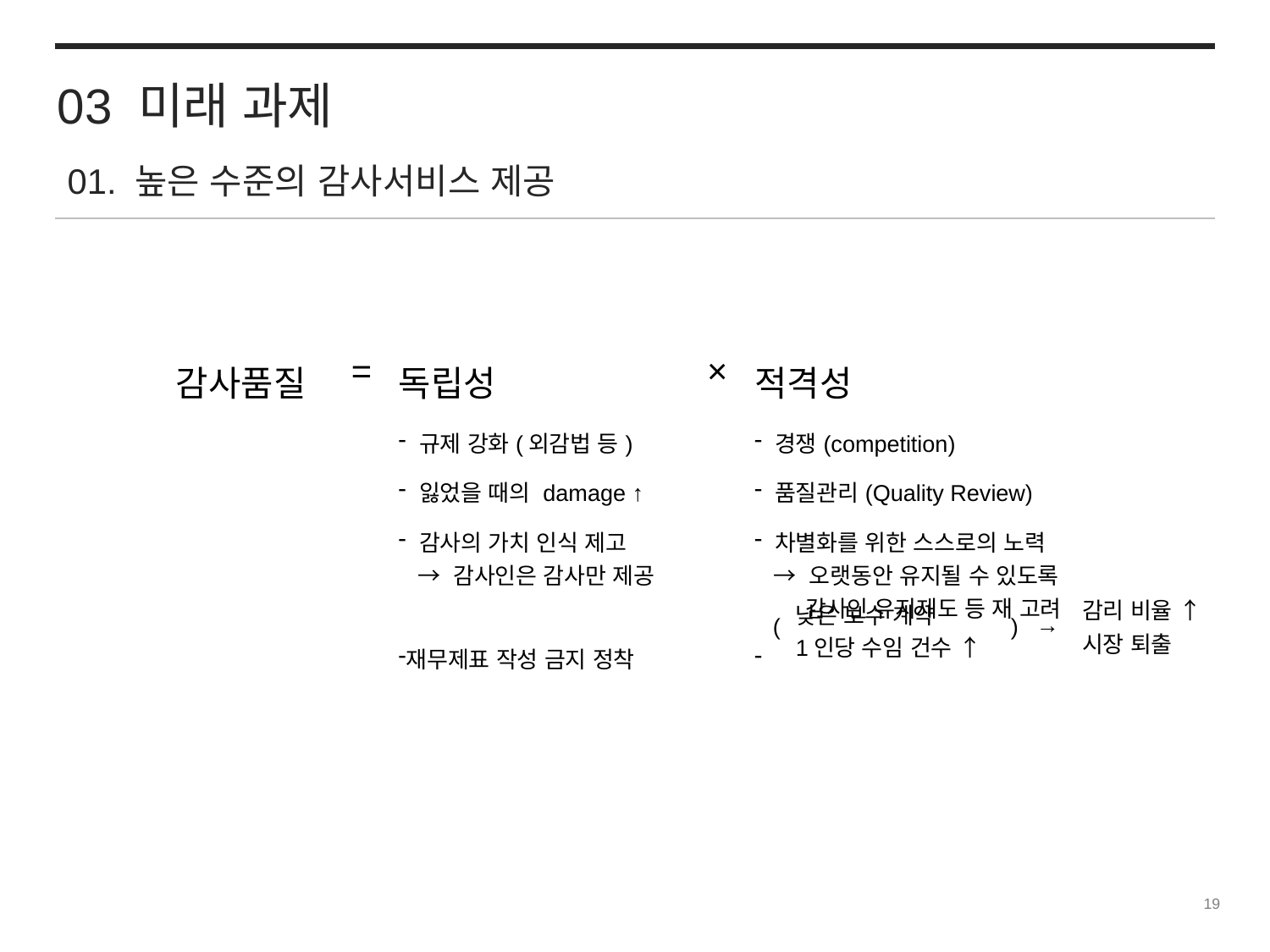

03 미래 과제
01. 높은 수준의 감사서비스 제공
| 감사품질 | = | 독립성 | × | 적격성 |
| --- | --- | --- | --- | --- |
|  |  |  |  |  |
|  |  | 규제 강화(외감법 등) 잃었을 때의 damage ↑ 감사의 가치 인식 제고 → 감사인은 감사만 제공 재무제표 작성 금지 정착 |  | 경쟁(competition) 품질관리(Quality Review) 차별화를 위한 스스로의 노력 → 오랫동안 유지될 수 있도록 감사인 유지제도 등 재 고려 |
감리 비율 ↑

시장 퇴출
| ( | 낮은 보수 계약 | ) |
| --- | --- | --- |
|  | 1인당 수임 건수 ↑ |  |
→